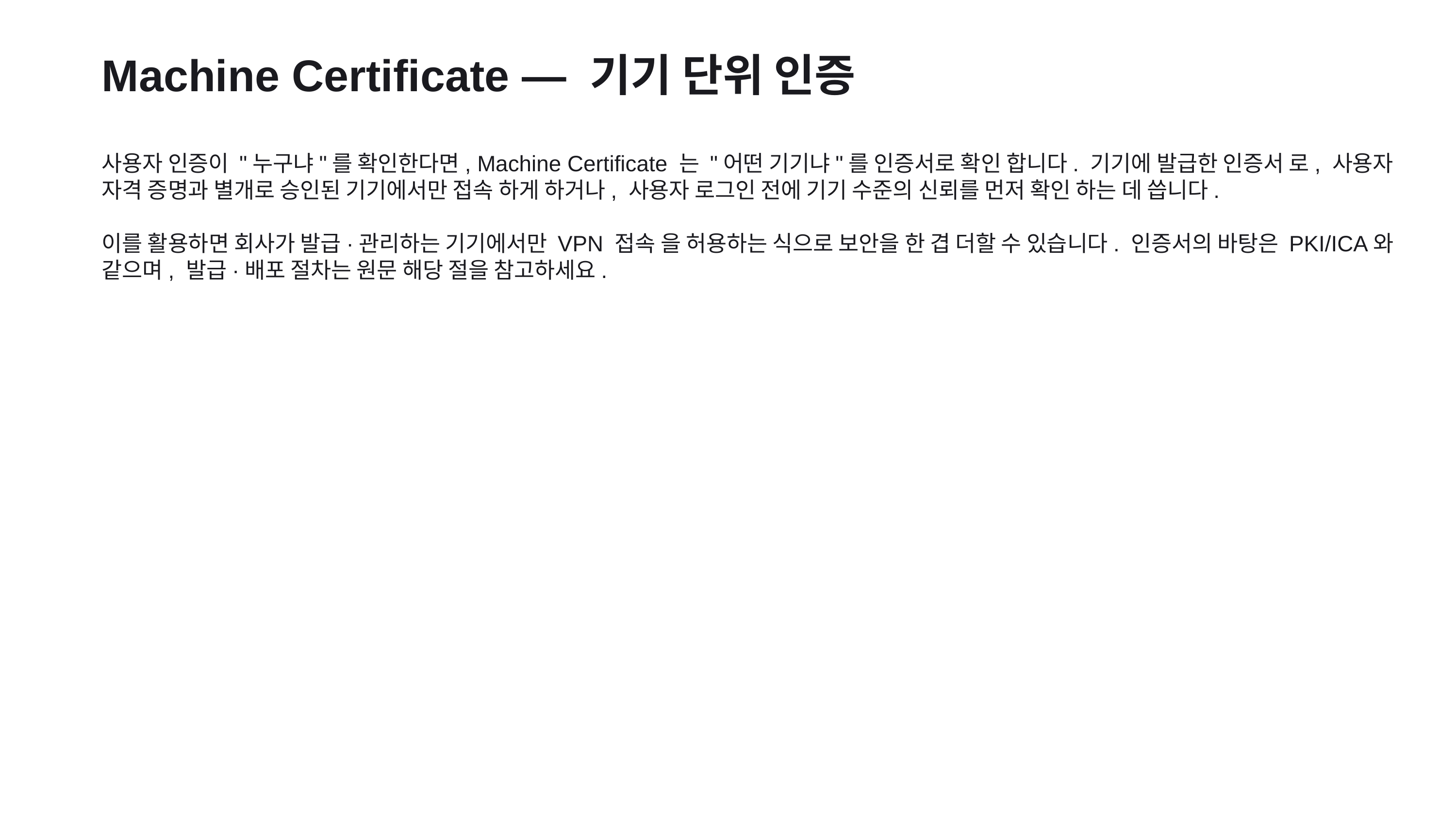

Machine Certificate — 기기 단위 인증
사용자 인증이 "누구냐"를 확인한다면, Machine Certificate 는 "어떤 기기냐"를 인증서로 확인 합니다. 기기에 발급한 인증서 로, 사용자 자격 증명과 별개로 승인된 기기에서만 접속 하게 하거나, 사용자 로그인 전에 기기 수준의 신뢰를 먼저 확인 하는 데 씁니다.

이를 활용하면 회사가 발급·관리하는 기기에서만 VPN 접속 을 허용하는 식으로 보안을 한 겹 더할 수 있습니다. 인증서의 바탕은 PKI/ICA와 같으며, 발급·배포 절차는 원문 해당 절을 참고하세요.